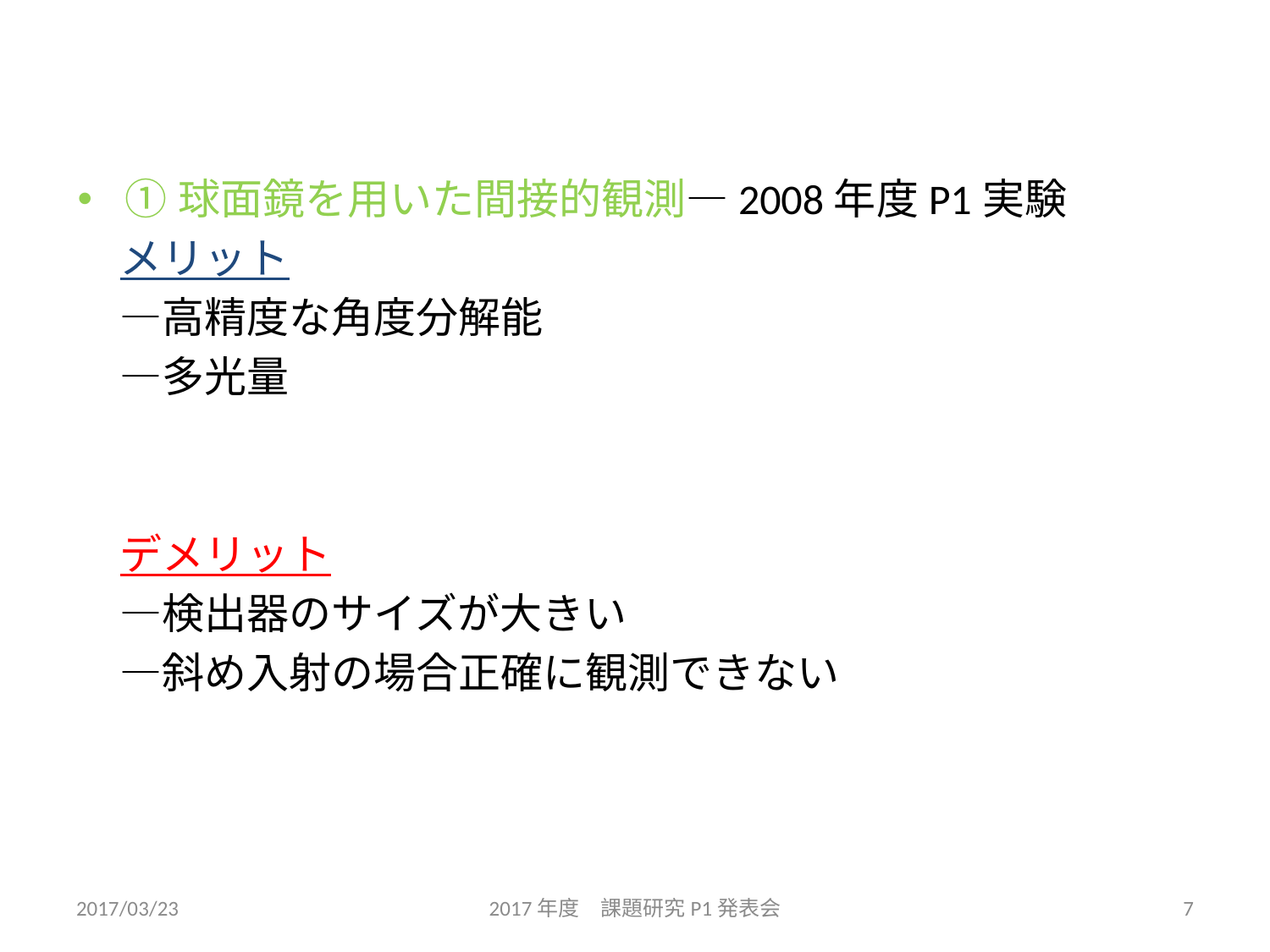

①球面鏡を用いた間接的観測―2008年度P1実験
　メリット
　―高精度な角度分解能
　―多光量

　デメリット
　―検出器のサイズが大きい
　―斜め入射の場合正確に観測できない
2017/03/23
2017年度　課題研究P1発表会
7